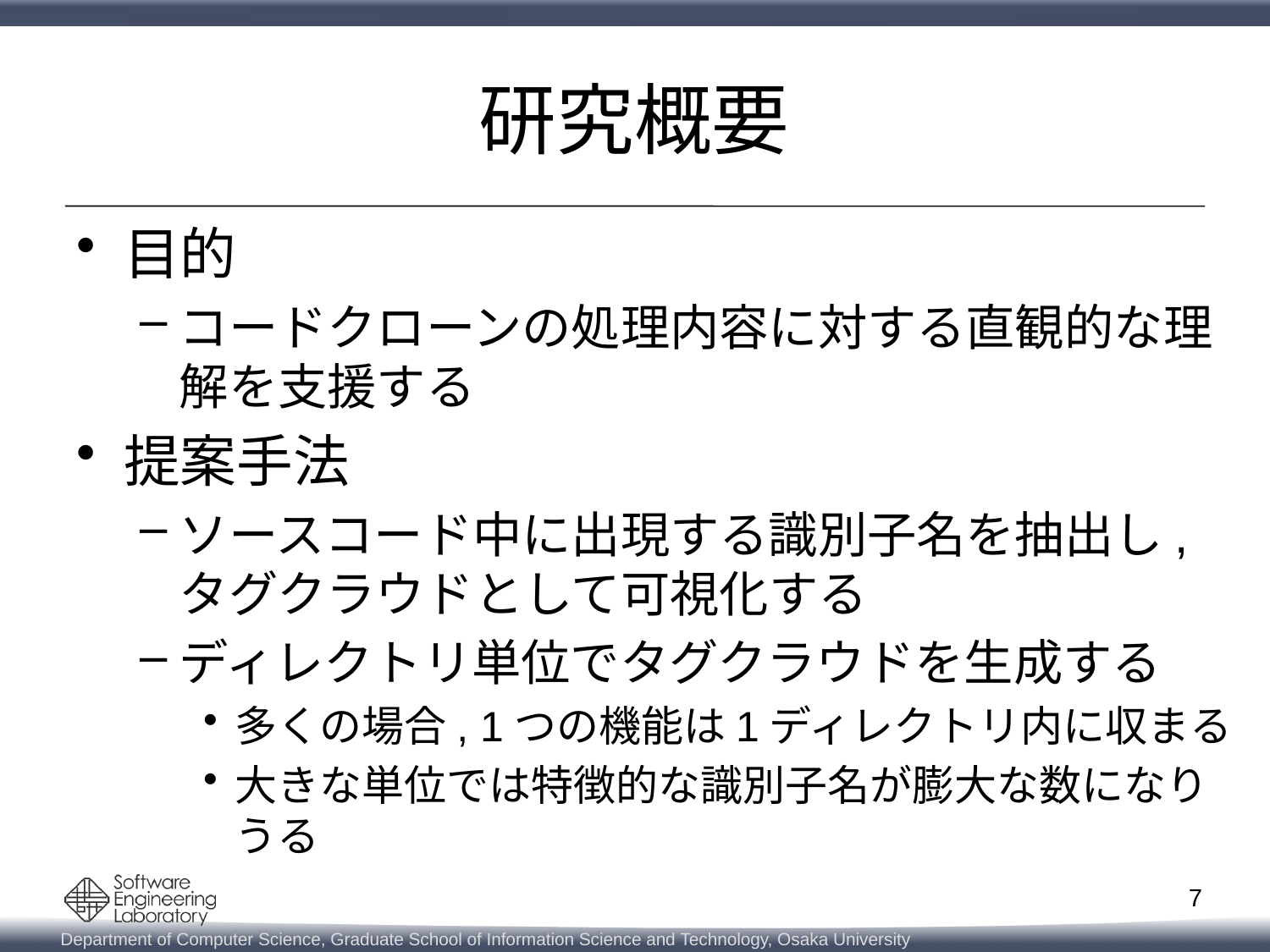

# 研究概要
目的
コードクローンの処理内容に対する直観的な理解を支援する
提案手法
ソースコード中に出現する識別子名を抽出し, タグクラウドとして可視化する
ディレクトリ単位でタグクラウドを生成する
多くの場合, 1つの機能は1ディレクトリ内に収まる
大きな単位では特徴的な識別子名が膨大な数になりうる
7